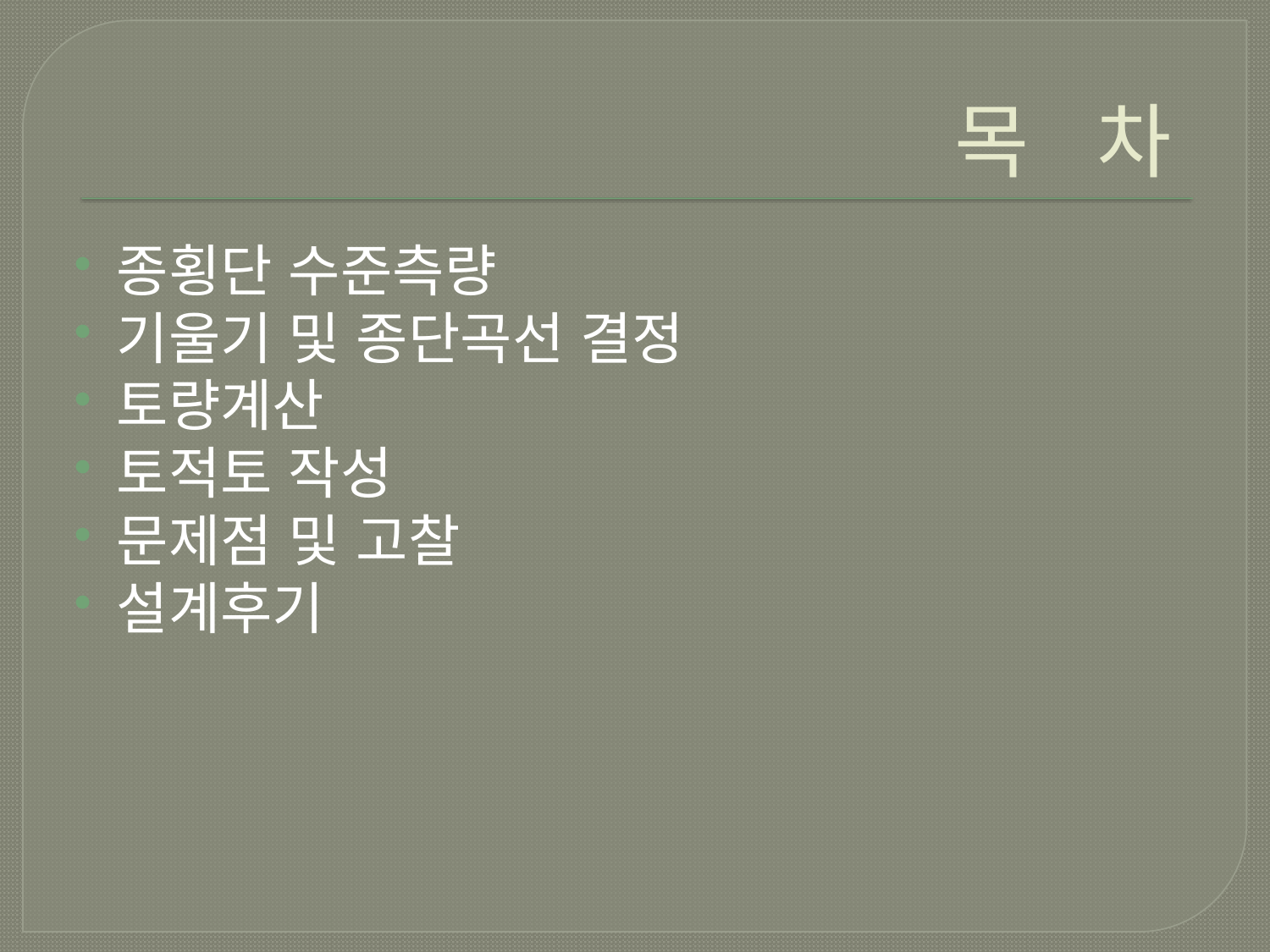

# 목   차
종횡단 수준측량
기울기 및 종단곡선 결정
토량계산
토적토 작성
문제점 및 고찰
설계후기